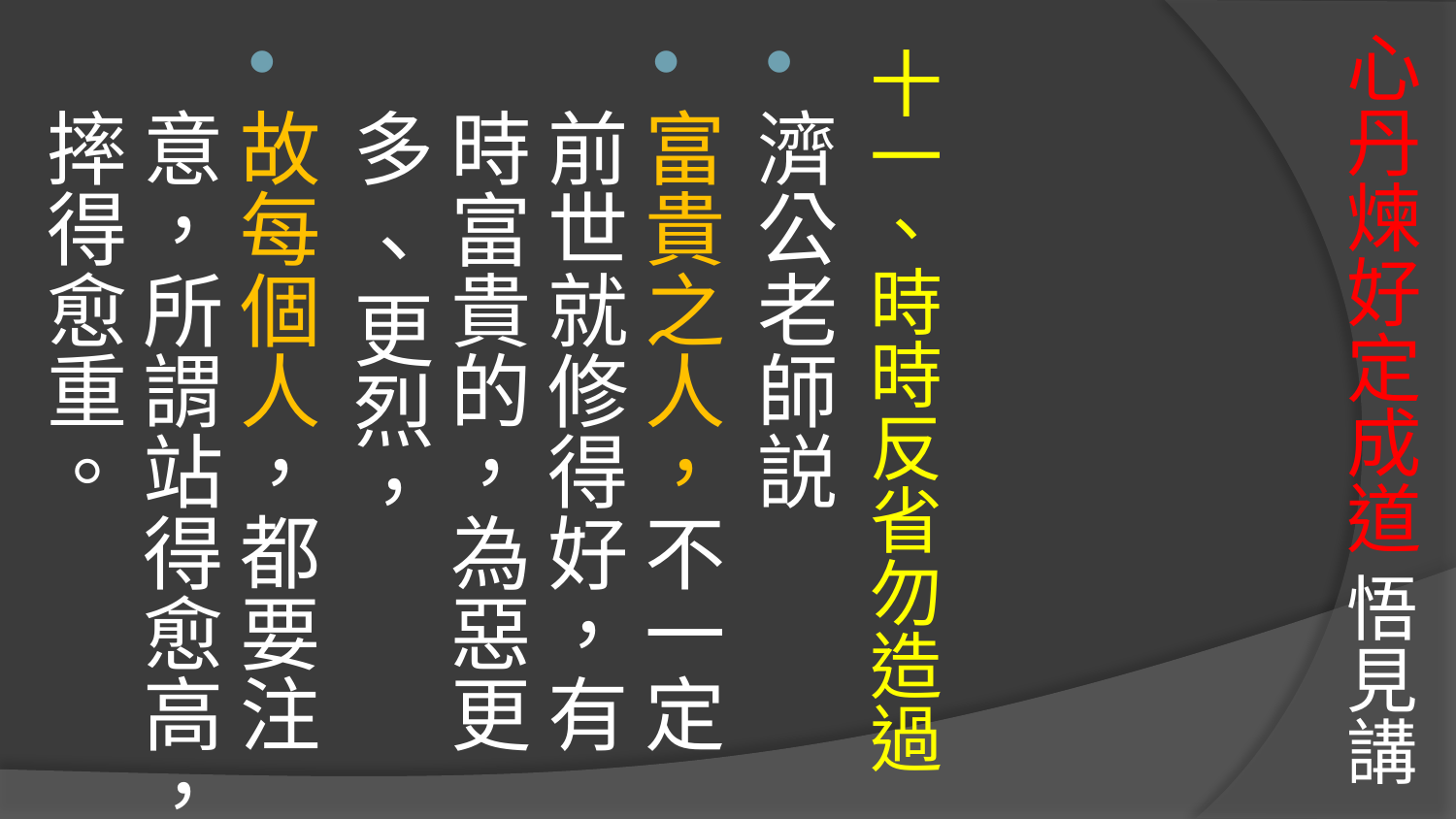

# 心丹煉好定成道 悟見講
十一、時時反省勿造過
濟公老師説
富貴之人，不一定前世就修得好，有時富貴的，為惡更多 、更烈，
故每個人，都要注意，所謂站得愈高，摔得愈重。